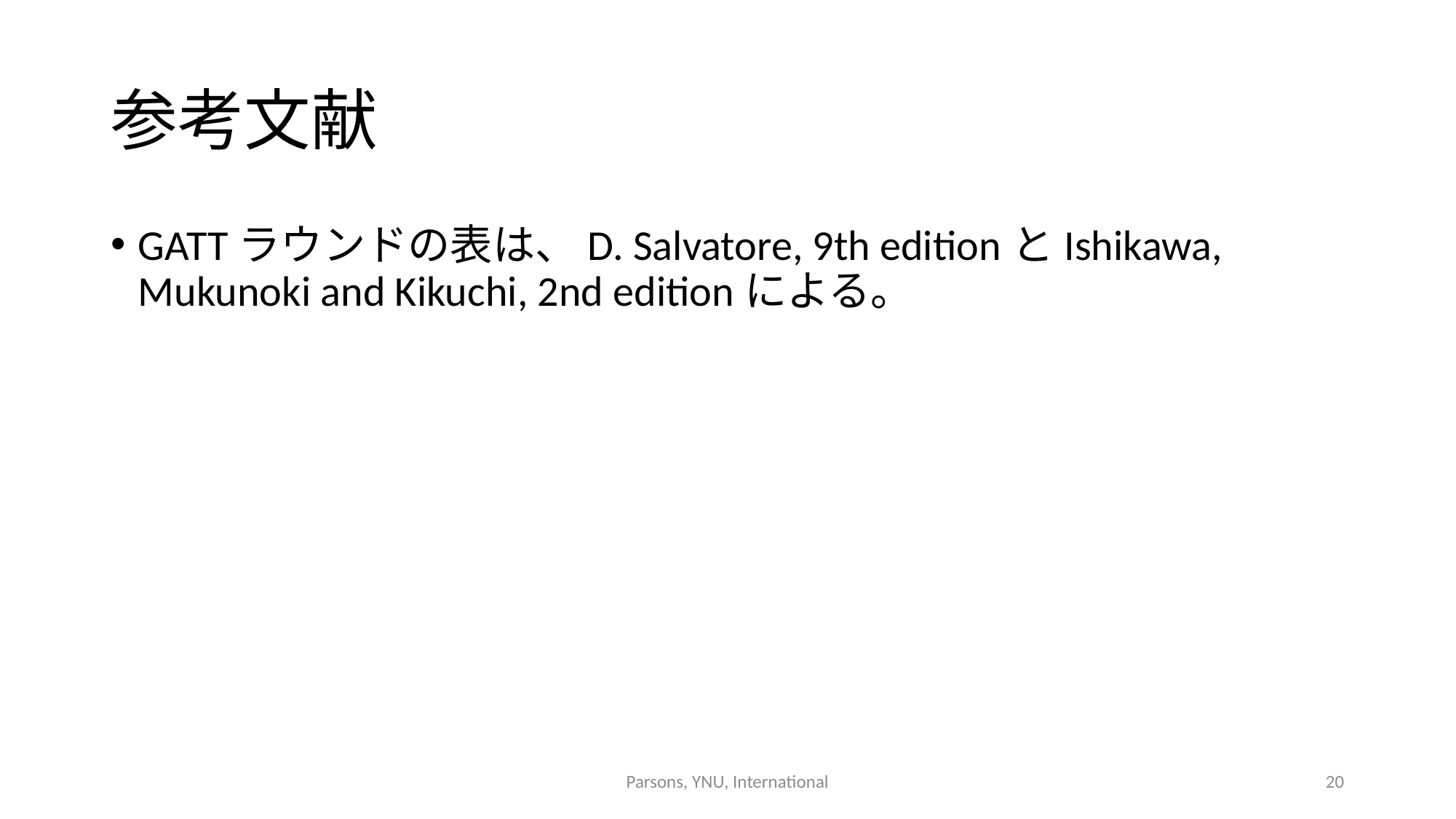

# 参考文献
GATTラウンドの表は、D. Salvatore, 9th editionとIshikawa, Mukunoki and Kikuchi, 2nd editionによる。

Parsons, YNU, International
20